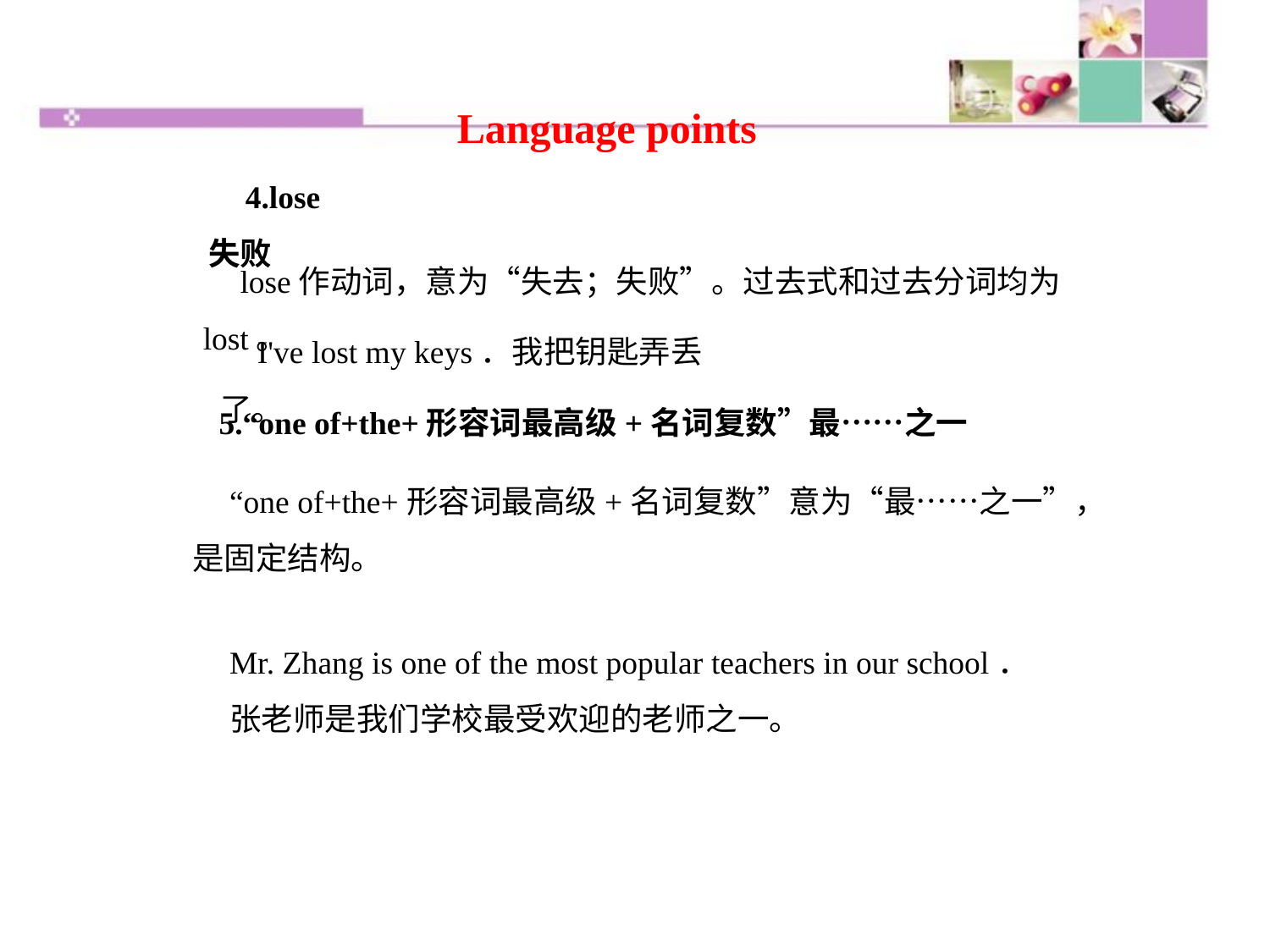

Language points
4.lose失败
lose作动词，意为“失去；失败”。过去式和过去分词均为lost。
I've lost my keys．我把钥匙弄丢了。
5.“one of+the+形容词最高级+名词复数”最……之一
“one of+the+形容词最高级+名词复数”意为“最……之一”，是固定结构。
Mr. Zhang is one of the most popular teachers in our school．
张老师是我们学校最受欢迎的老师之一。